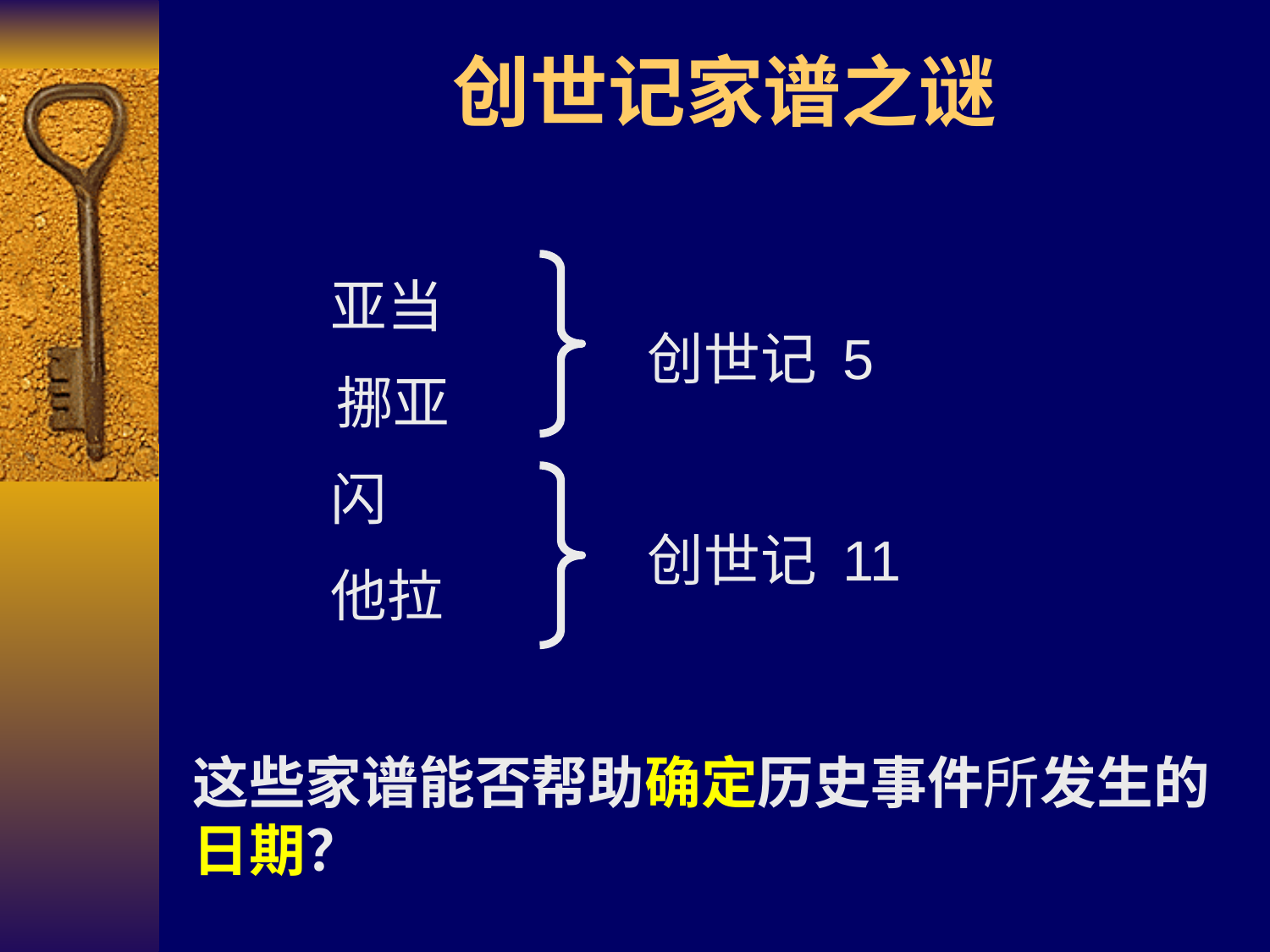

# 创世记家谱之谜

亚当
创世记 5
挪亚
闪

创世记 11
他拉
这些家谱能否帮助确定历史事件所发生的日期？